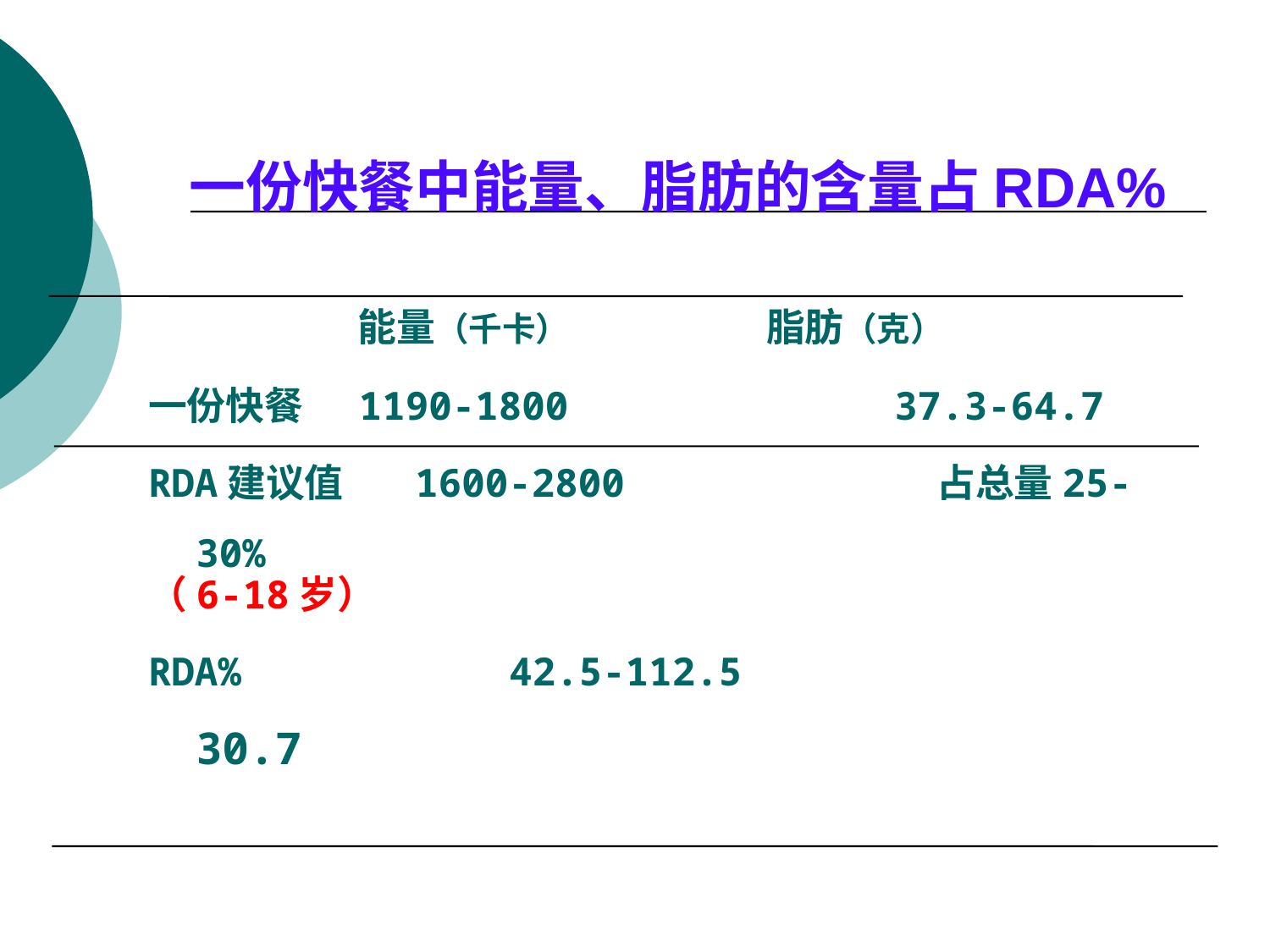

# 一份快餐中能量、脂肪的含量占RDA%
                    能量（千卡） 	       脂肪（克）
一份快餐	   1190-1800              37.3-64.7
RDA建议值       1600-2800             占总量25-30%
（6-18岁）
RDA%	        42.5-112.5                 30.7